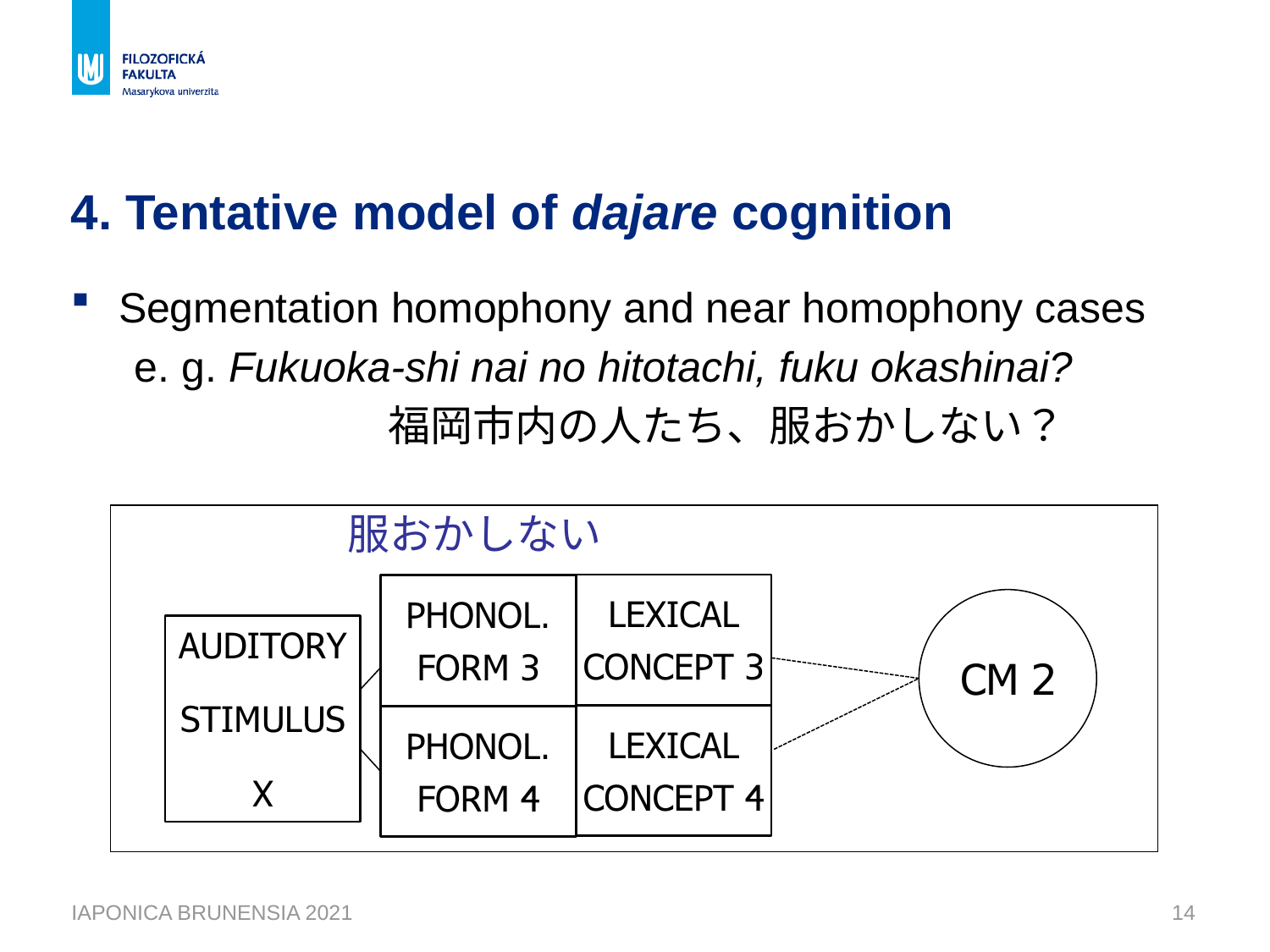

# 4. Tentative model of dajare cognition
Segmentation homophony and near homophony cases
e. g. Fukuoka-shi nai no hitotachi, fuku okashinai?
		福岡市内の人たち、服おかしない？
服おかしない

LEXICAL
CONCEPT 3
PHONOL.
FORM 3
CM 2
AUDITORY
STIMULUS
X
LEXICAL
CONCEPT 4
PHONOL.
FORM 4
IAPONICA BRUNENSIA 2021
14